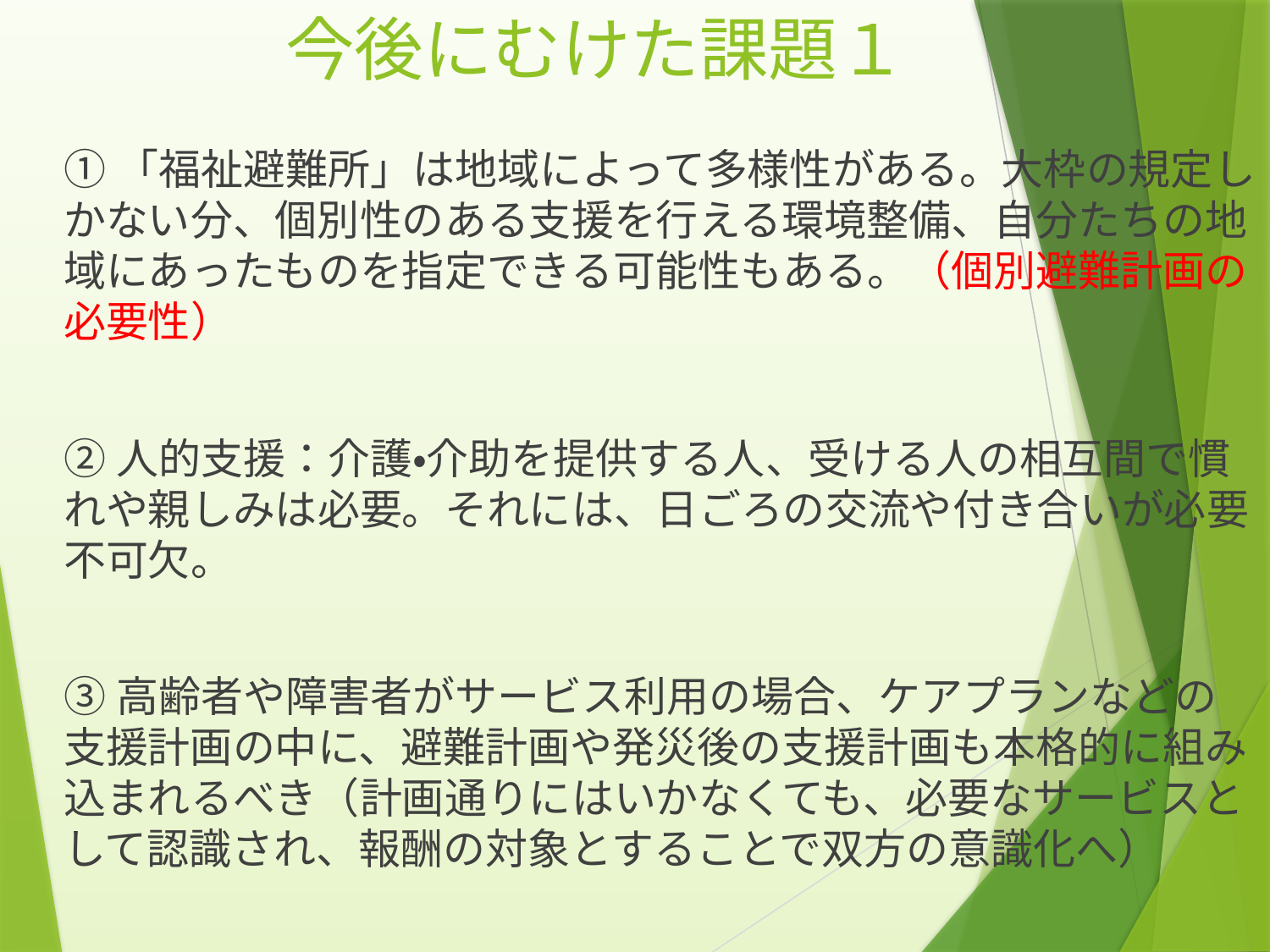

# 今後にむけた課題１
①「福祉避難所」は地域によって多様性がある。大枠の規定しかない分、個別性のある支援を行える環境整備、自分たちの地域にあったものを指定できる可能性もある。（個別避難計画の必要性）

②人的支援：介護・介助を提供する人、受ける人の相互間で慣れや親しみは必要。それには、日ごろの交流や付き合いが必要不可欠。

③高齢者や障害者がサービス利用の場合、ケアプランなどの支援計画の中に、避難計画や発災後の支援計画も本格的に組み込まれるべき（計画通りにはいかなくても、必要なサービスとして認識され、報酬の対象とすることで双方の意識化へ）